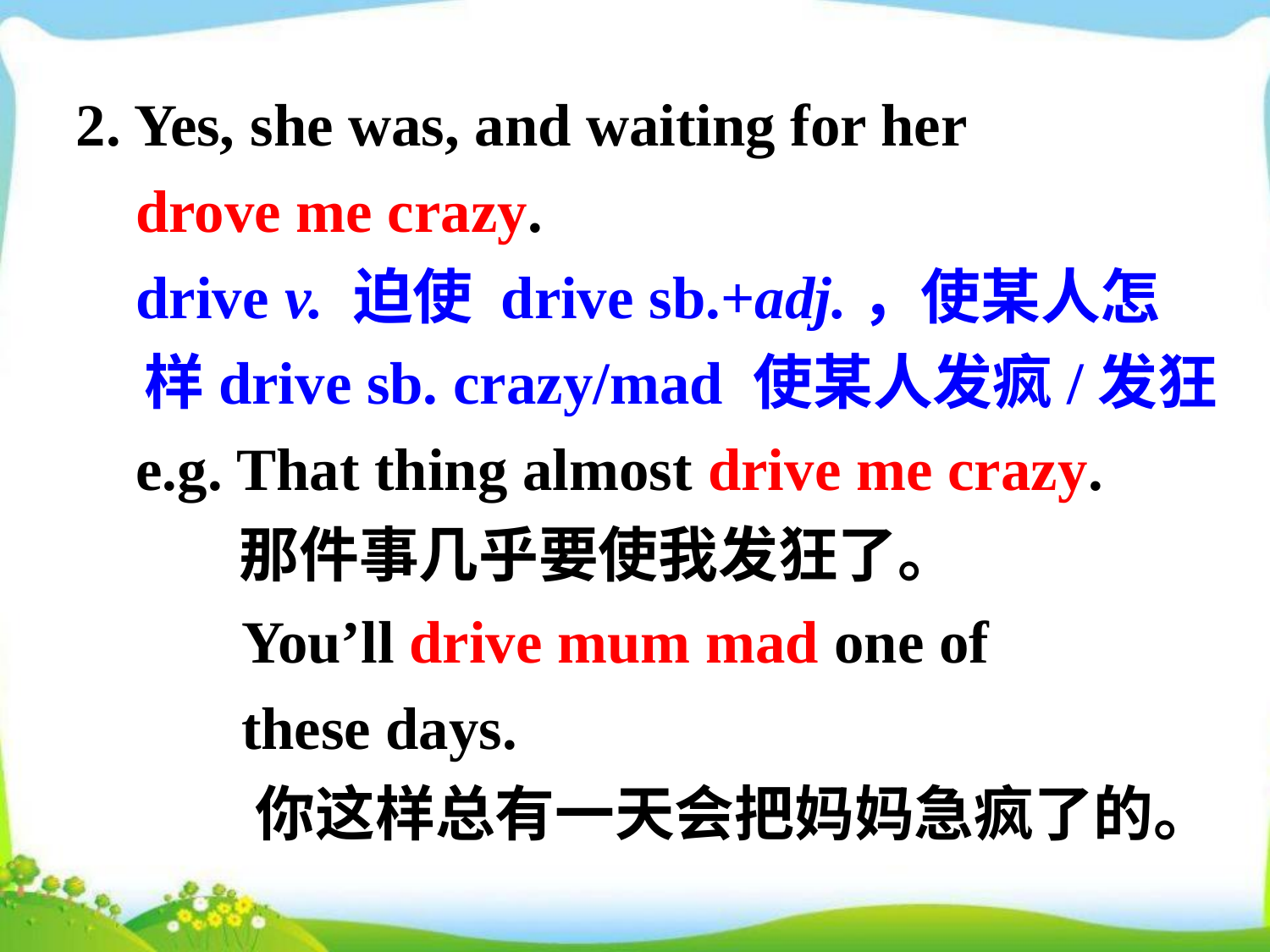

2. Yes, she was, and waiting for her
    drove me crazy.
    drive v. 迫使 drive sb.+adj.，使某人怎
    样drive sb. crazy/mad 使某人发疯/发狂
    e.g. That thing almost drive me crazy.
           那件事几乎要使我发狂了。
           You’ll drive mum mad one of
           these days.
           你这样总有一天会把妈妈急疯了的。